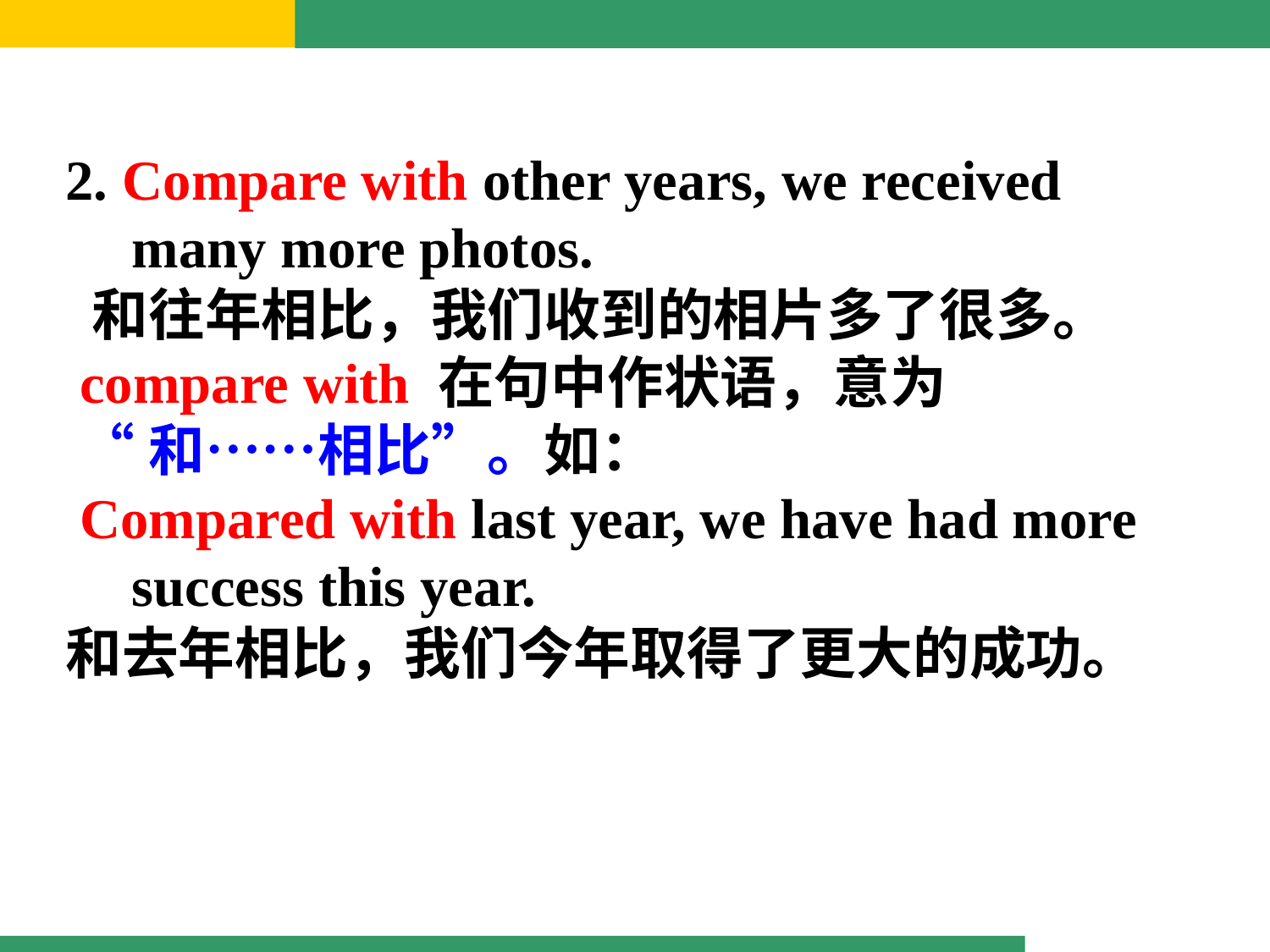

2. Compare with other years, we received many more photos.
 和往年相比，我们收到的相片多了很多。
 compare with 在句中作状语，意为
 “和……相比”。如：
 Compared with last year, we have had more success this year.
和去年相比，我们今年取得了更大的成功。